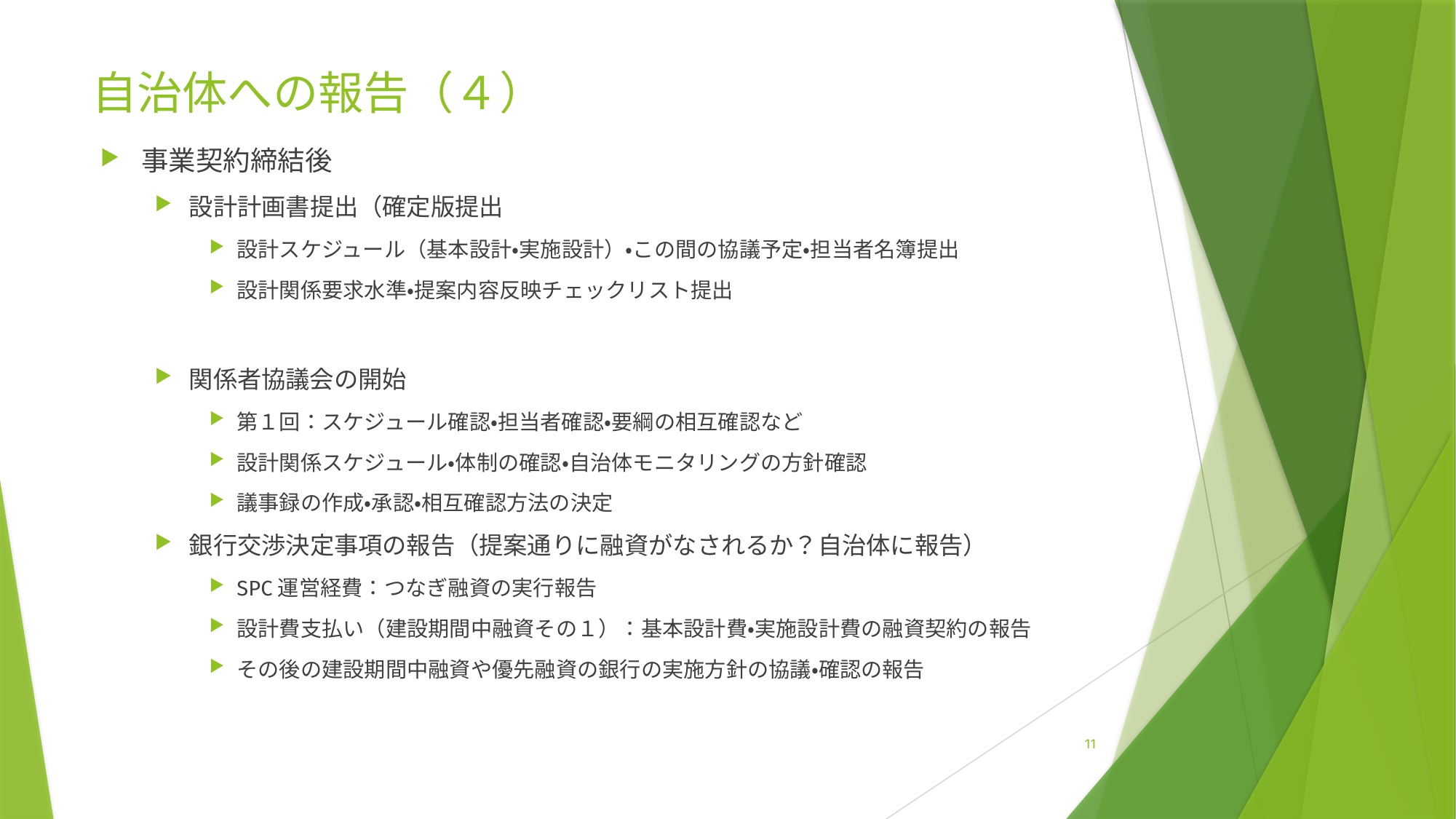

# 自治体への報告（４）
事業契約締結後
設計計画書提出（確定版提出
設計スケジュール（基本設計・実施設計）・この間の協議予定・担当者名簿提出
設計関係要求水準・提案内容反映チェックリスト提出

関係者協議会の開始
第１回：スケジュール確認・担当者確認・要綱の相互確認など
設計関係スケジュール・体制の確認・自治体モニタリングの方針確認
議事録の作成・承認・相互確認方法の決定
銀行交渉決定事項の報告（提案通りに融資がなされるか？自治体に報告）
SPC運営経費：つなぎ融資の実行報告
設計費支払い（建設期間中融資その１）：基本設計費・実施設計費の融資契約の報告
その後の建設期間中融資や優先融資の銀行の実施方針の協議・確認の報告

11